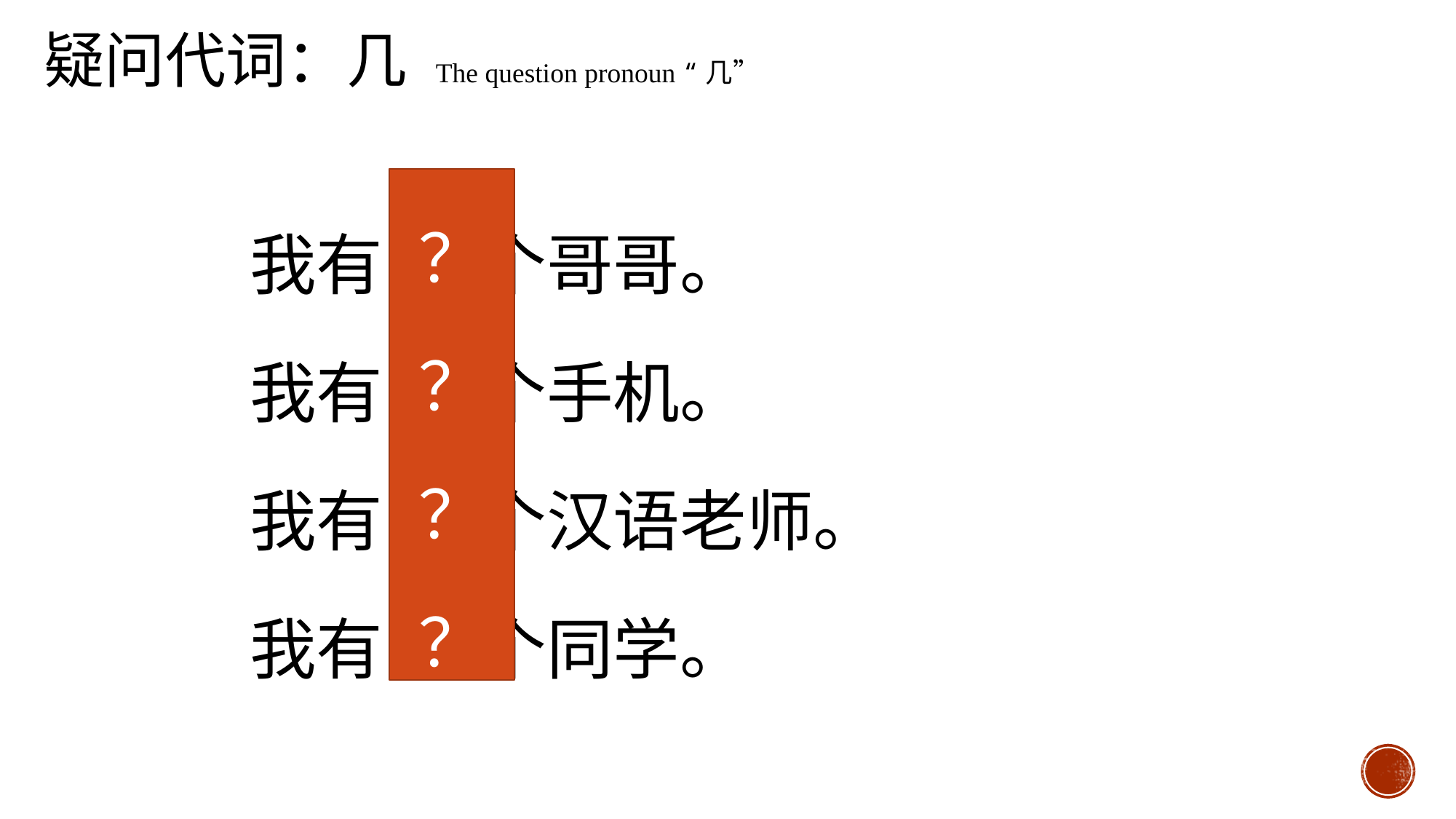

疑问代词：几 The question pronoun “几”
我有 一 个哥哥。
我有 两 个手机。
我有 三 个汉语老师。
我有 四 个同学。
？
？
？
？